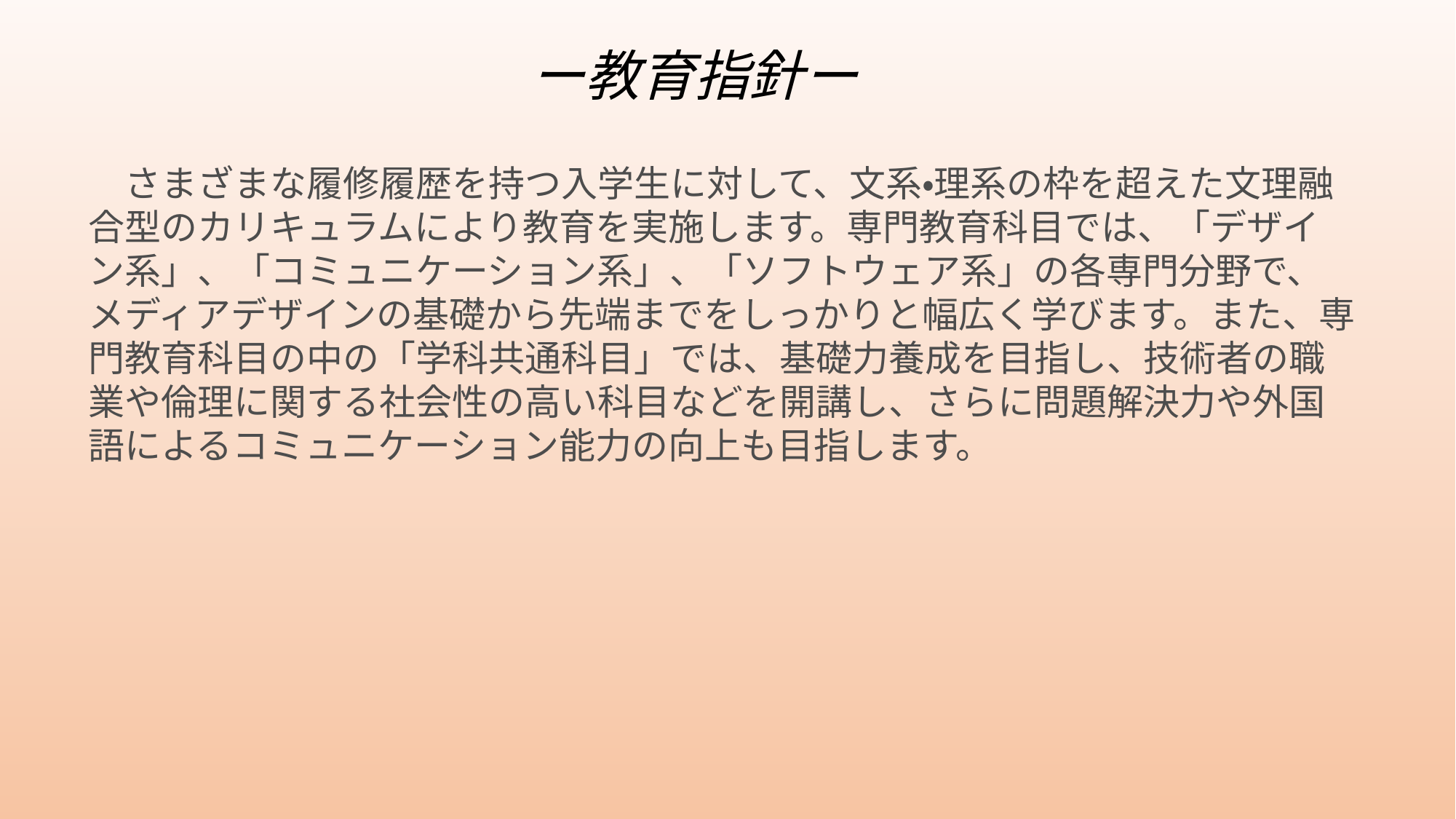

ー教育指針ー
　さまざまな履修履歴を持つ入学生に対して、文系・理系の枠を超えた文理融合型のカリキュラムにより教育を実施します。専門教育科目では、「デザイン系」、「コミュニケーション系」、「ソフトウェア系」の各専門分野で、メディアデザインの基礎から先端までをしっかりと幅広く学びます。また、専門教育科目の中の「学科共通科目」では、基礎力養成を目指し、技術者の職業や倫理に関する社会性の高い科目などを開講し、さらに問題解決力や外国語によるコミュニケーション能力の向上も目指します。